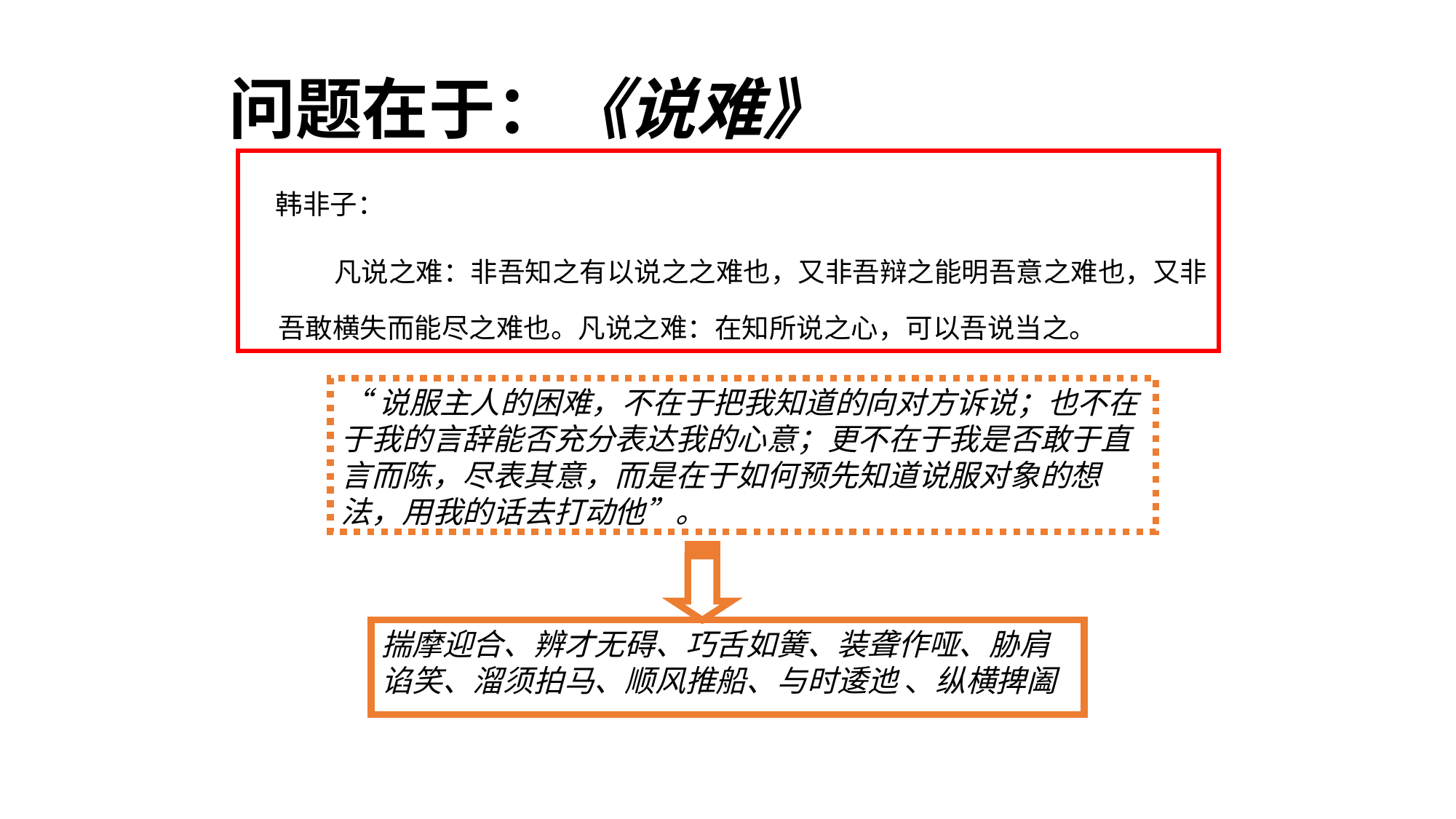

# 问题在于：《说难》
   韩非子：
             凡说之难：非吾知之有以说之之难也，又非吾辩之能明吾意之难也，又非吾敢横失而能尽之难也。凡说之难：在知所说之心，可以吾说当之。
“说服主人的困难，不在于把我知道的向对方诉说；也不在于我的言辞能否充分表达我的心意；更不在于我是否敢于直言而陈，尽表其意，而是在于如何预先知道说服对象的想法，用我的话去打动他”。

揣摩迎合、辨才无碍、巧舌如簧、装聋作哑、胁肩谄笑、溜须拍马、顺风推船、与时逶迆 、纵横捭阖
6